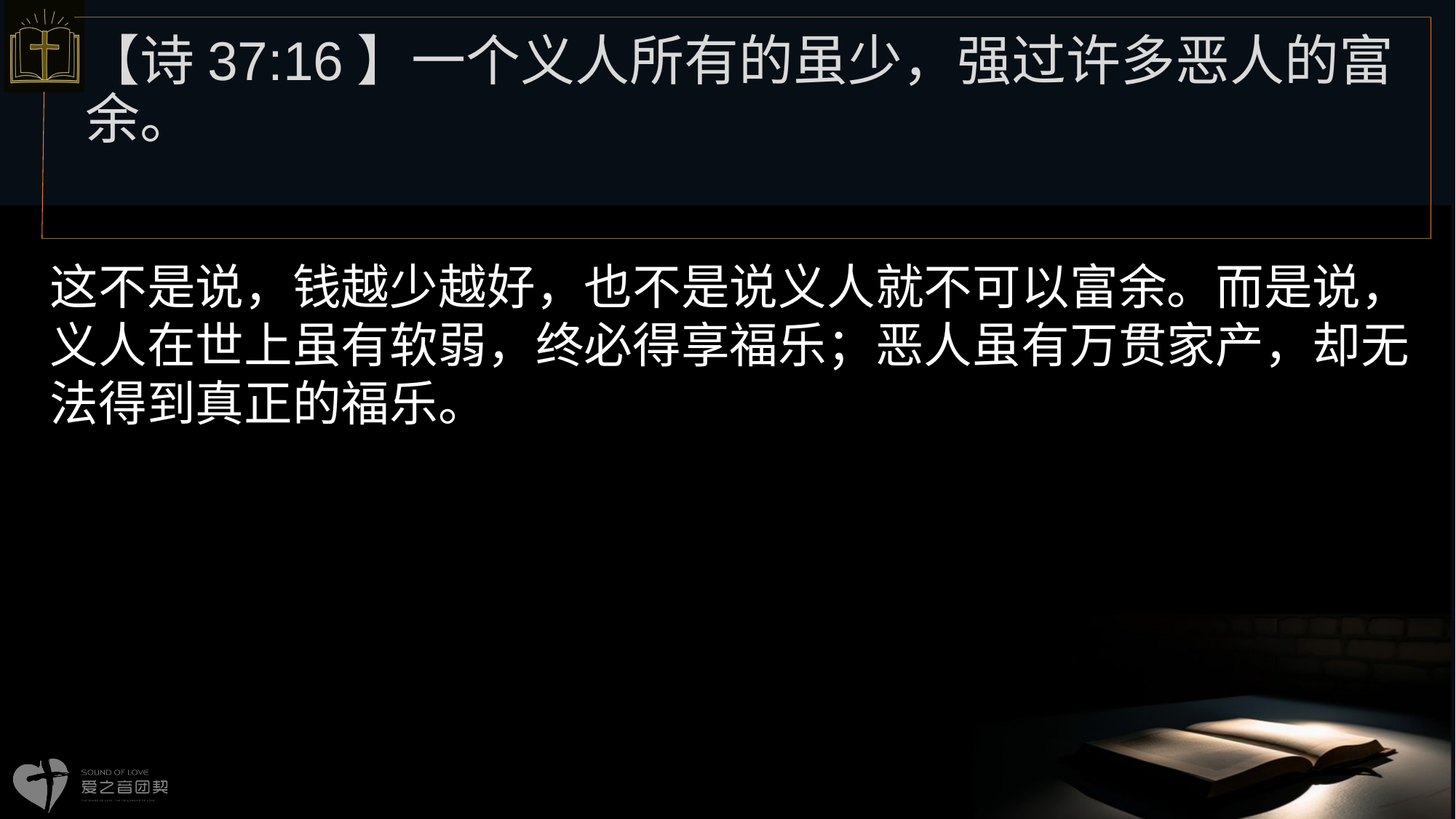

【诗37:16】一个义人所有的虽少，强过许多恶人的富余。
# 这不是说，钱越少越好，也不是说义人就不可以富余。而是说，义人在世上虽有软弱，终必得享福乐；恶人虽有万贯家产，却无法得到真正的福乐。